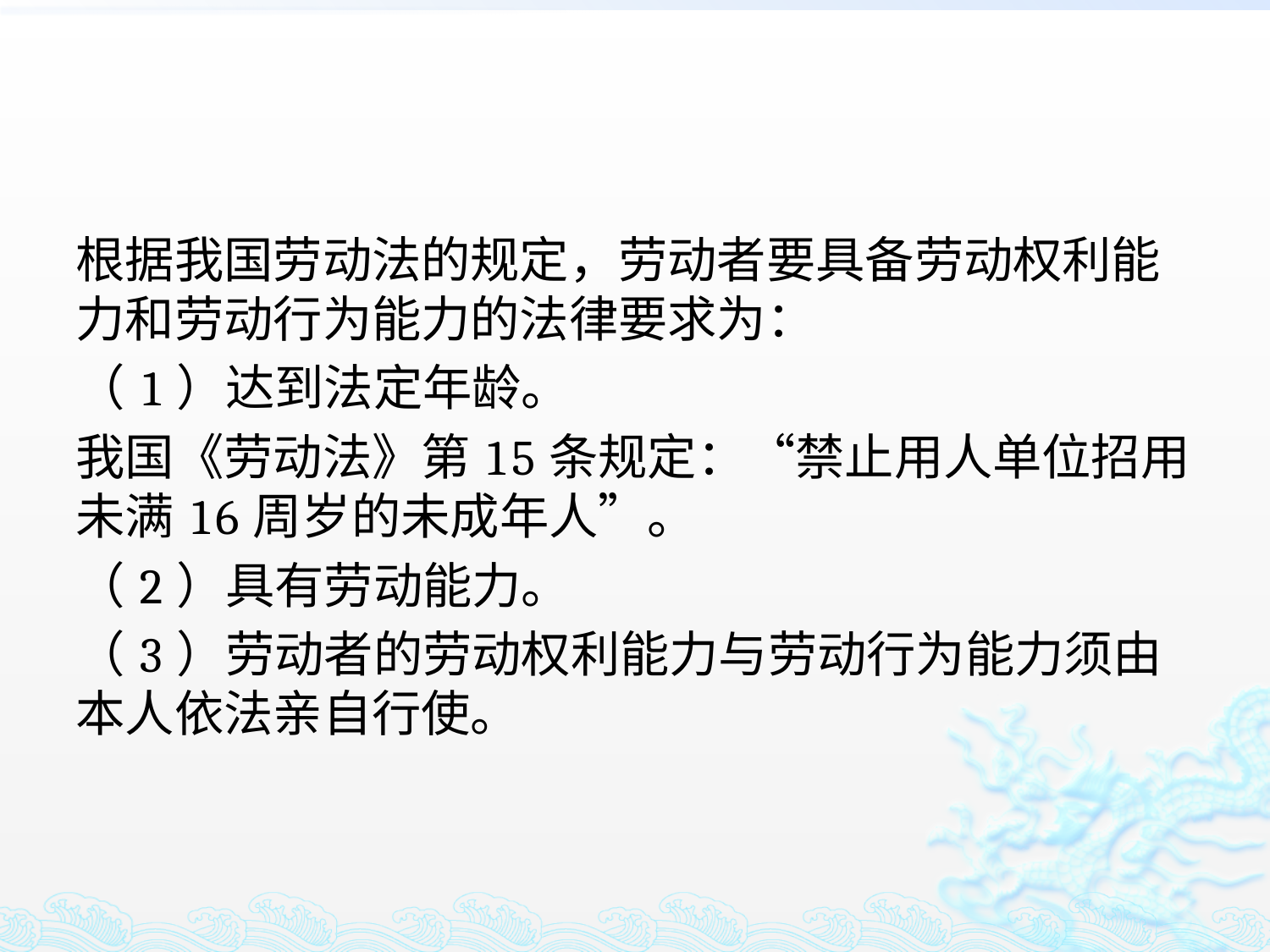

#
根据我国劳动法的规定，劳动者要具备劳动权利能力和劳动行为能力的法律要求为：
（1）达到法定年龄。
我国《劳动法》第15条规定：“禁止用人单位招用未满16周岁的未成年人”。
（2）具有劳动能力。
（3）劳动者的劳动权利能力与劳动行为能力须由本人依法亲自行使。